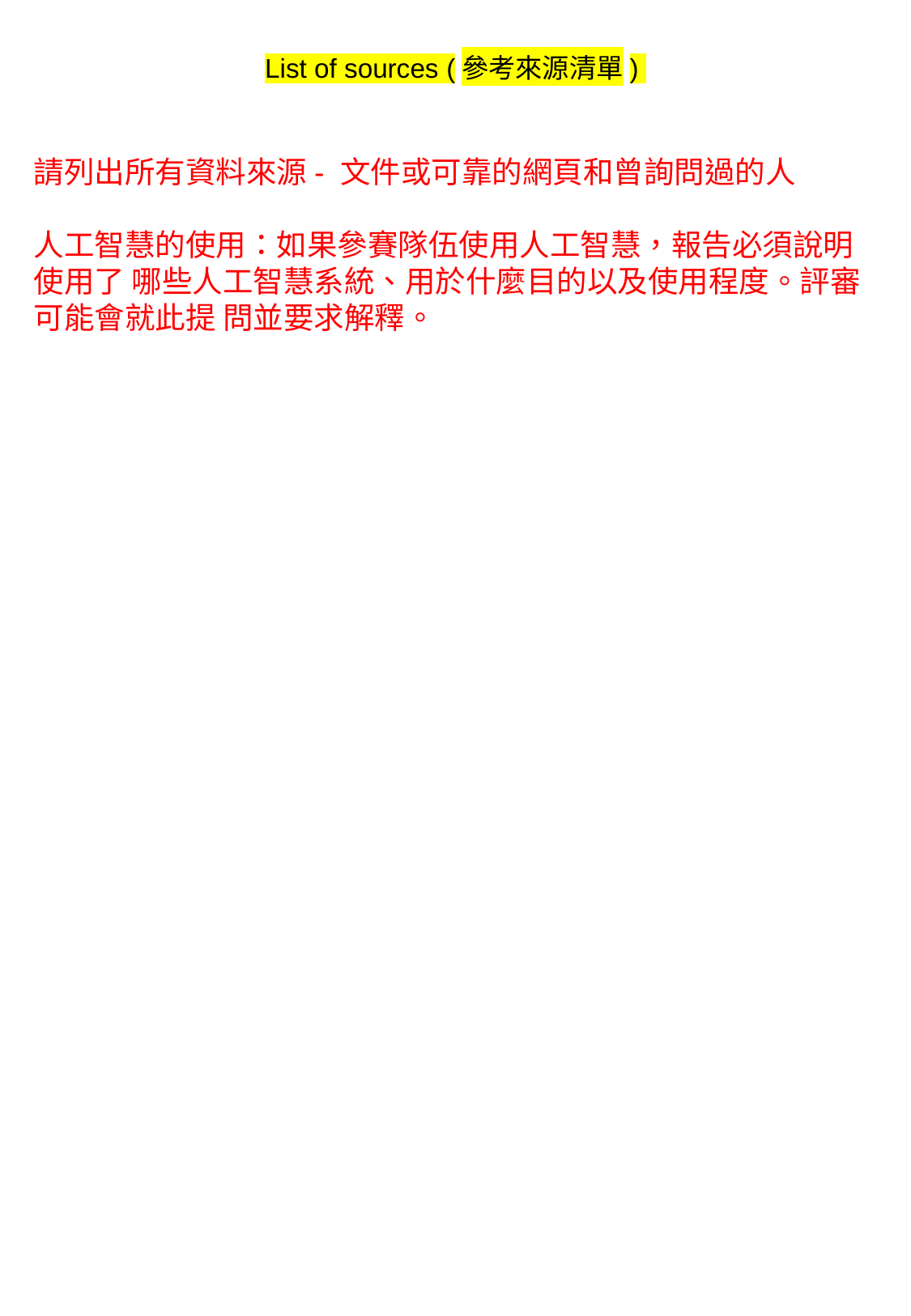

# List of sources (參考來源清單)
請列出所有資料來源- 文件或可靠的網頁和曾詢問過的人

人工智慧的使用：如果參賽隊伍使用人工智慧，報告必須說明使用了 哪些人工智慧系統、用於什麼目的以及使用程度。評審可能會就此提 問並要求解釋。